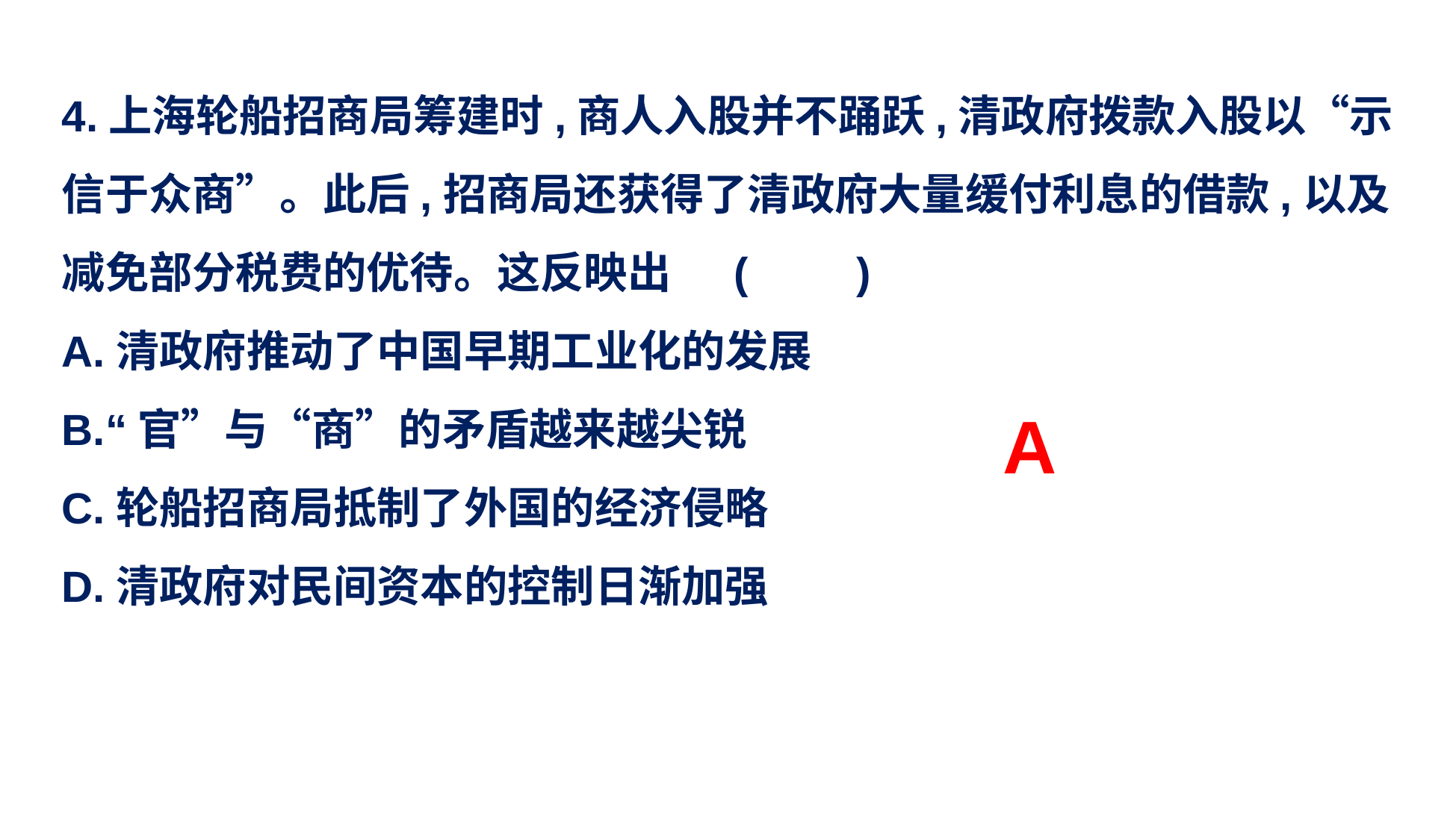

4.上海轮船招商局筹建时,商人入股并不踊跃,清政府拨款入股以“示信于众商”。此后,招商局还获得了清政府大量缓付利息的借款,以及减免部分税费的优待。这反映出	(　　)
A.清政府推动了中国早期工业化的发展
B.“官”与“商”的矛盾越来越尖锐
C.轮船招商局抵制了外国的经济侵略
D.清政府对民间资本的控制日渐加强
A